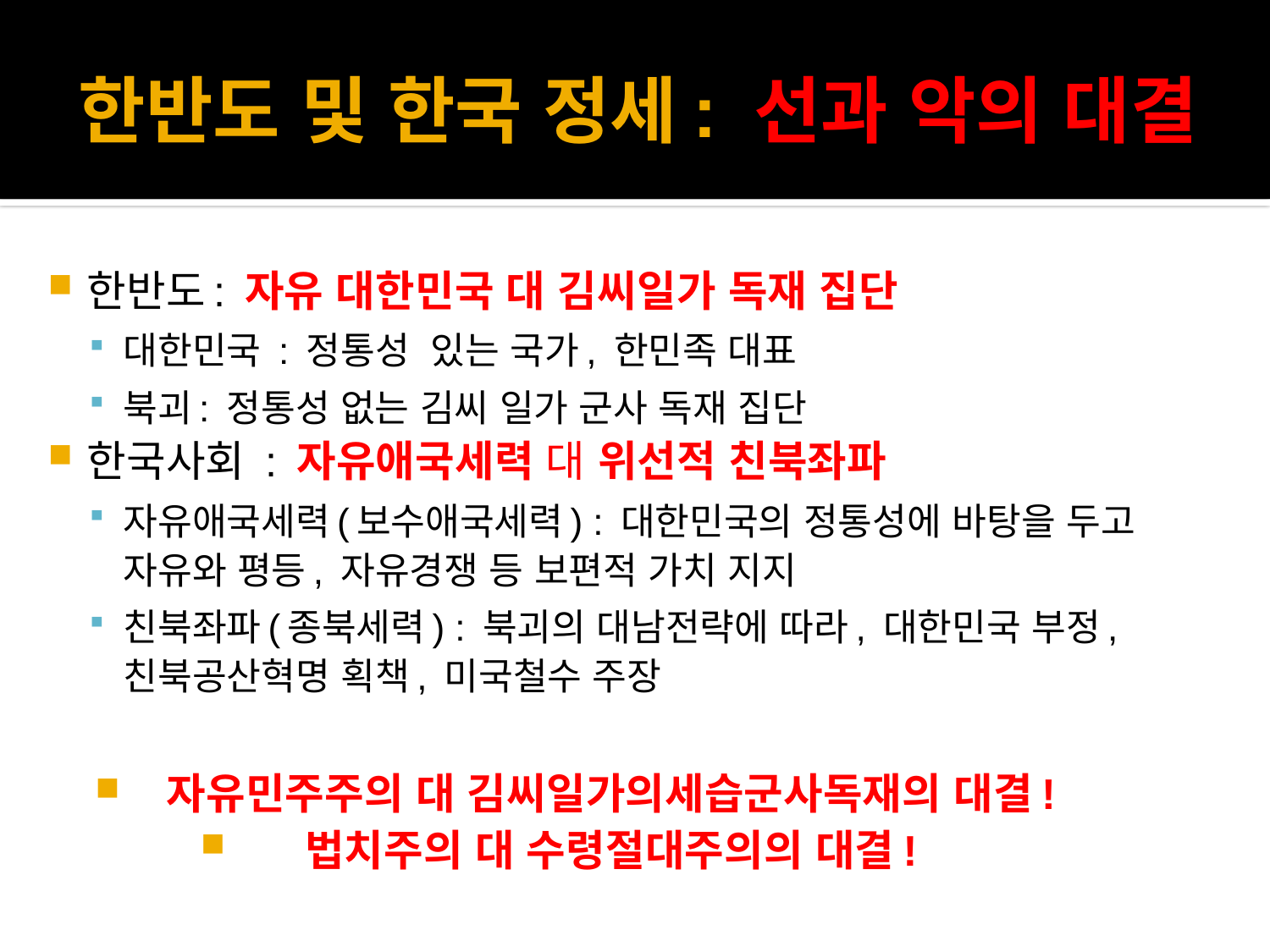

# 한반도 및 한국 정세: 선과 악의 대결
한반도: 자유 대한민국 대 김씨일가 독재 집단
대한민국 : 정통성  있는 국가, 한민족 대표
북괴: 정통성 없는 김씨 일가 군사 독재 집단
한국사회 : 자유애국세력 대 위선적 친북좌파
자유애국세력(보수애국세력) : 대한민국의 정통성에 바탕을 두고 자유와 평등, 자유경쟁 등 보편적 가치 지지
친북좌파(종북세력) : 북괴의 대남전략에 따라, 대한민국 부정, 친북공산혁명 획책, 미국철수 주장

자유민주주의 대 김씨일가의세습군사독재의 대결!
법치주의 대 수령절대주의의 대결!